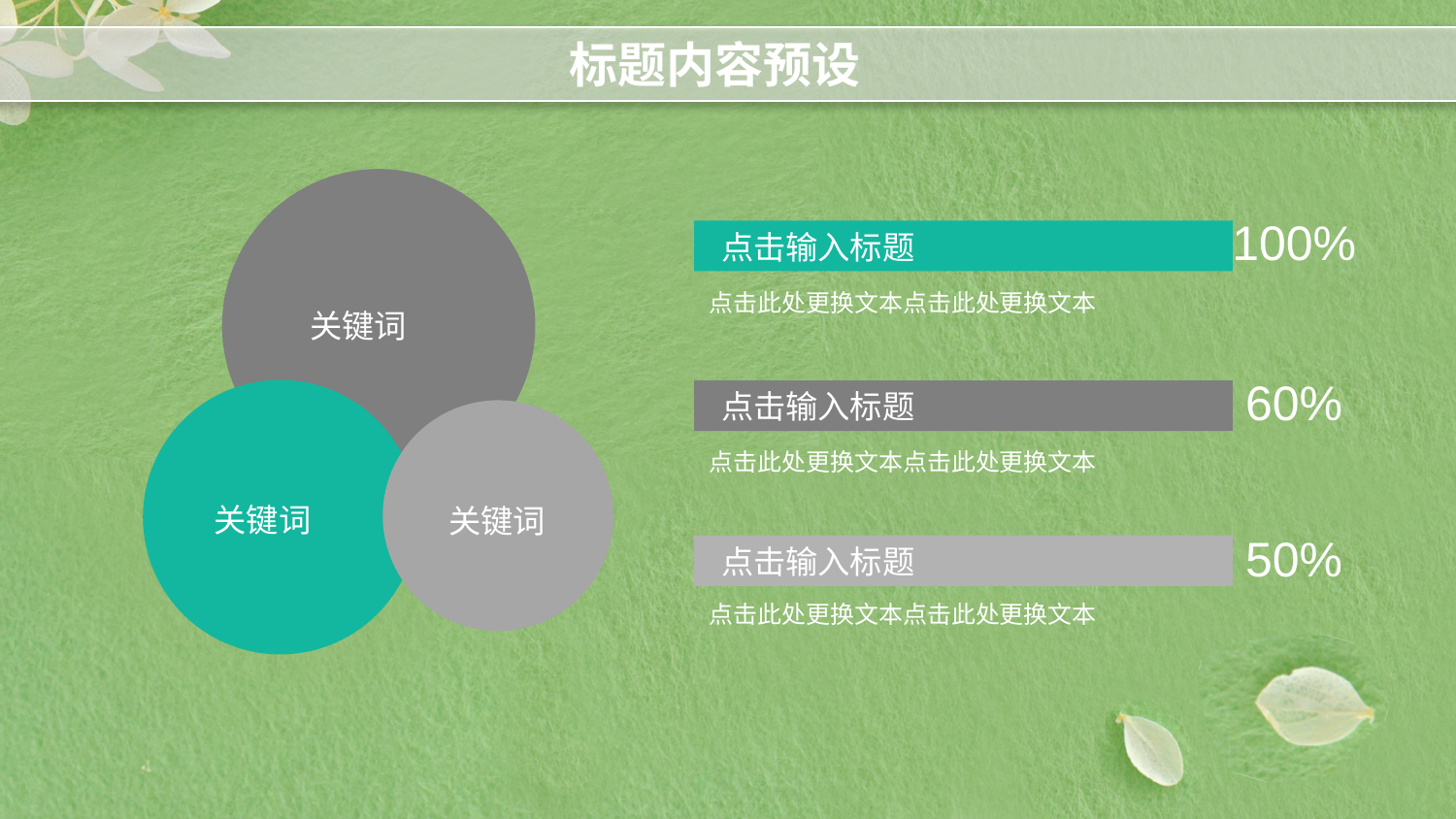

标题内容预设

关键词
100%
点击输入标题

点击此处更换文本点击此处更换文本
60%
点击输入标题

关键词

关键词
点击此处更换文本点击此处更换文本
50%
点击输入标题

点击此处更换文本点击此处更换文本